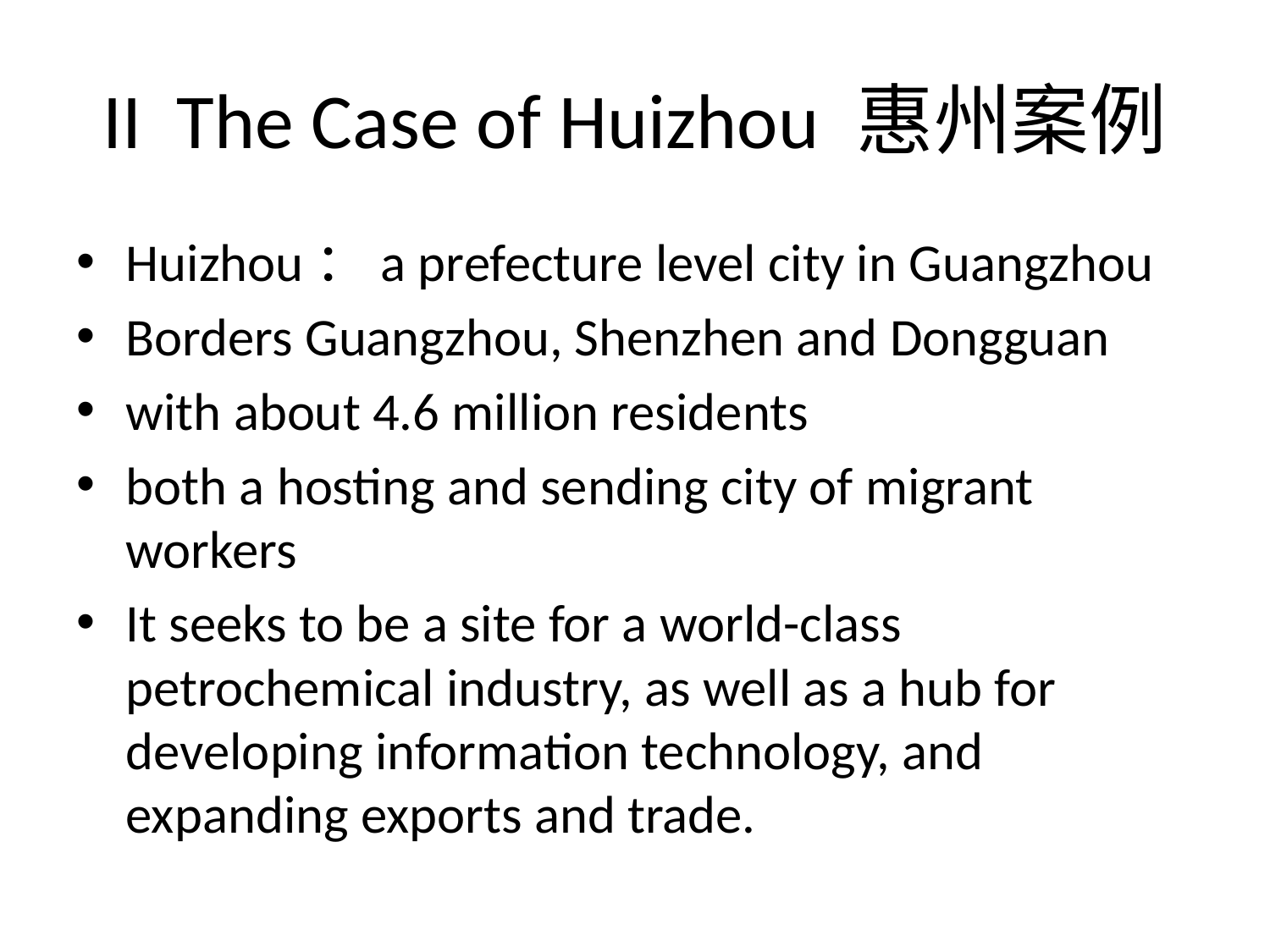

# II  The Case of Huizhou 惠州案例
Huizhou：a prefecture level city in Guangzhou
Borders Guangzhou, Shenzhen and Dongguan
with about 4.6 million residents
both a hosting and sending city of migrant workers
It seeks to be a site for a world-class petrochemical industry, as well as a hub for developing information technology, and expanding exports and trade.